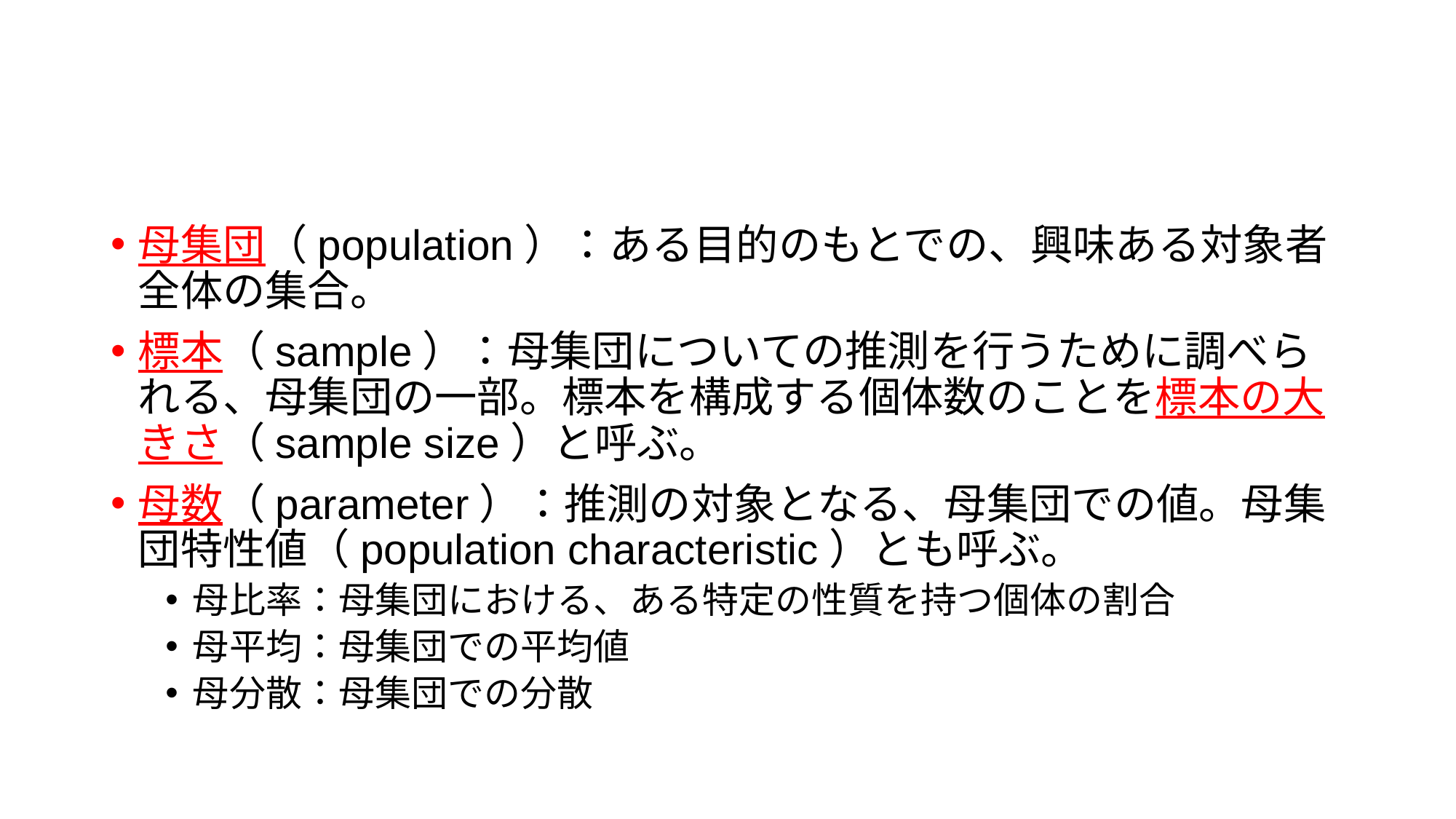

#
母集団（population）：ある目的のもとでの、興味ある対象者全体の集合。
標本（sample）：母集団についての推測を行うために調べられる、母集団の一部。標本を構成する個体数のことを標本の大きさ（sample size）と呼ぶ。
母数（parameter）：推測の対象となる、母集団での値。母集団特性値（population characteristic）とも呼ぶ。
母比率：母集団における、ある特定の性質を持つ個体の割合
母平均：母集団での平均値
母分散：母集団での分散